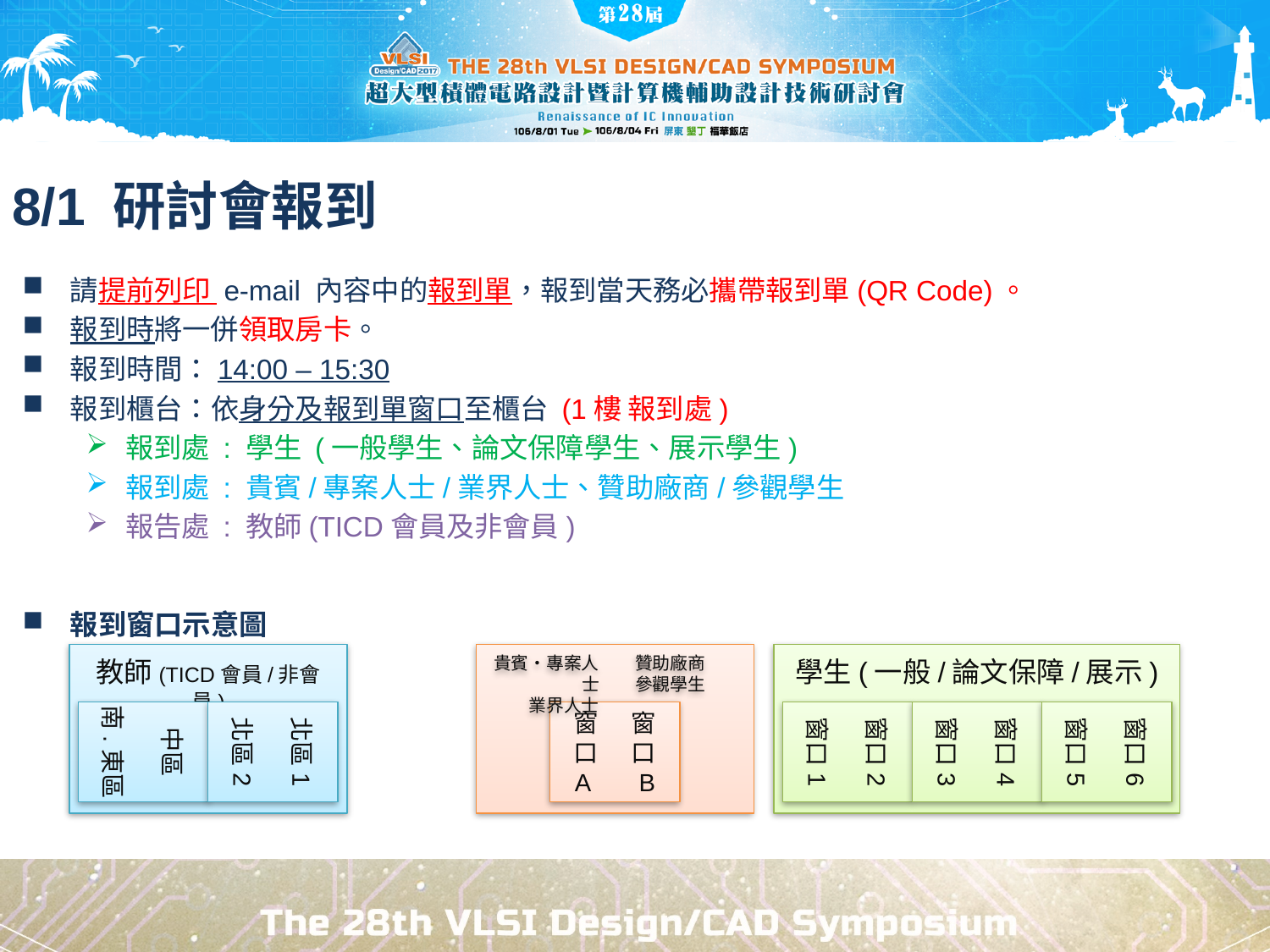

# 8/1 研討會報到
請提前列印 e-mail 內容中的報到單，報到當天務必攜帶報到單(QR Code)。
報到時將一併領取房卡。
報到時間：14:00 – 15:30
報到櫃台：依身分及報到單窗口至櫃台 (1樓 報到處)
報到處 : 學生 (一般學生、論文保障學生、展示學生)
報到處 : 貴賓/專案人士/業界人士、贊助廠商/參觀學生
報告處 : 教師(TICD會員及非會員)

報到窗口示意圖

教師(TICD會員/非會員)

學生(一般/論文保障/展示)
貴賓‧專案人士
業界人士
贊助廠商
參觀學生
中區

南.東區
北區1

北區2
窗      窗
口      口
A       B
窗口2

窗口1
窗口4

窗口3
窗口6

窗口5